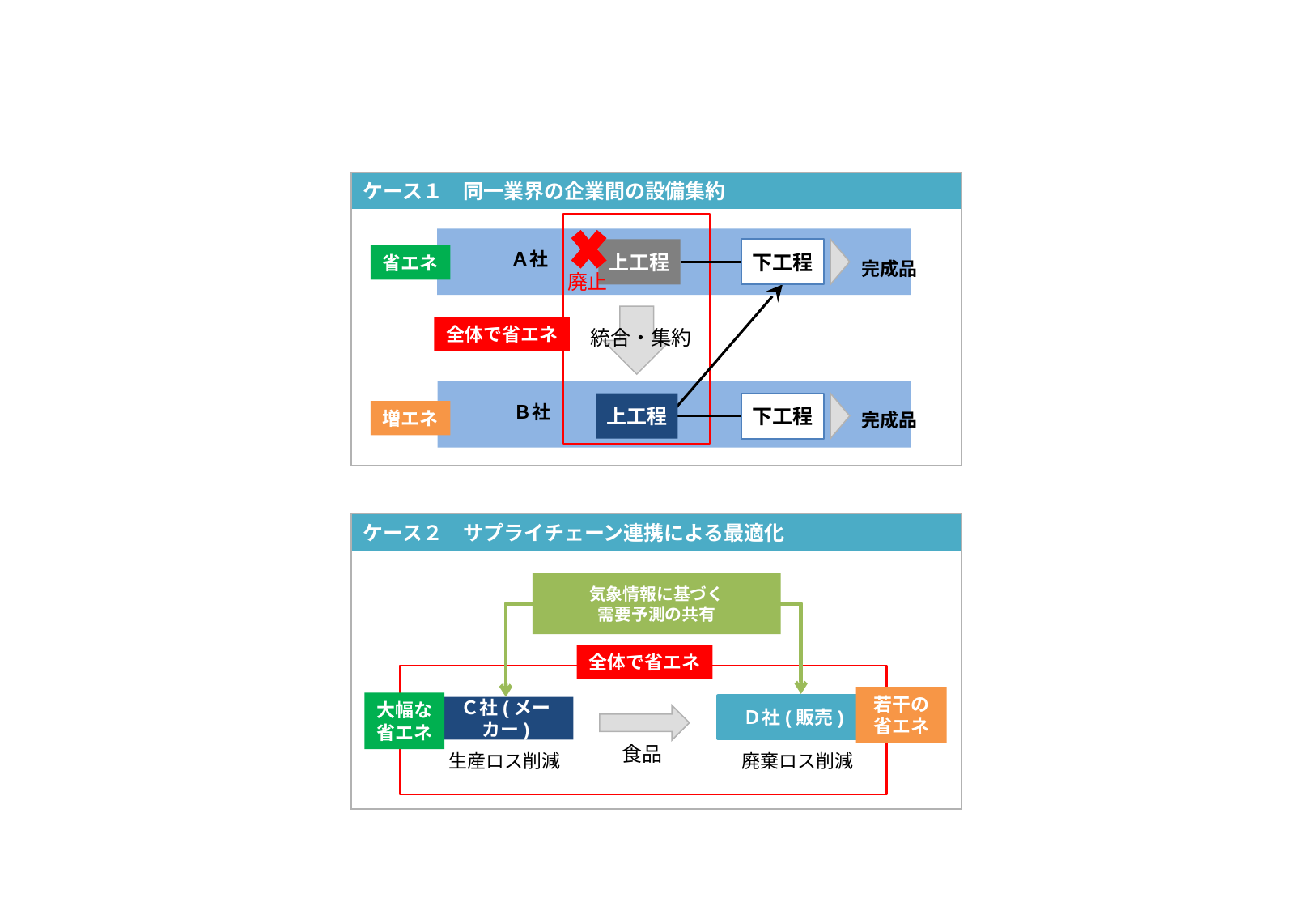

ケース１　同一業界の企業間の設備集約

上工程
下工程
Ａ社

廃止

統合・集約

上工程
下工程
Ｂ社
完成品

省エネ
全体で省エネ
増エネ
完成品

ケース２　サプライチェーン連携による最適化
気象情報に基づく
需要予測の共有

Ｄ社(販売)
Ｃ社(メーカー)
食品
生産ロス削減
廃棄ロス削減
全体で省エネ
若干の
省エネ
大幅な
省エネ